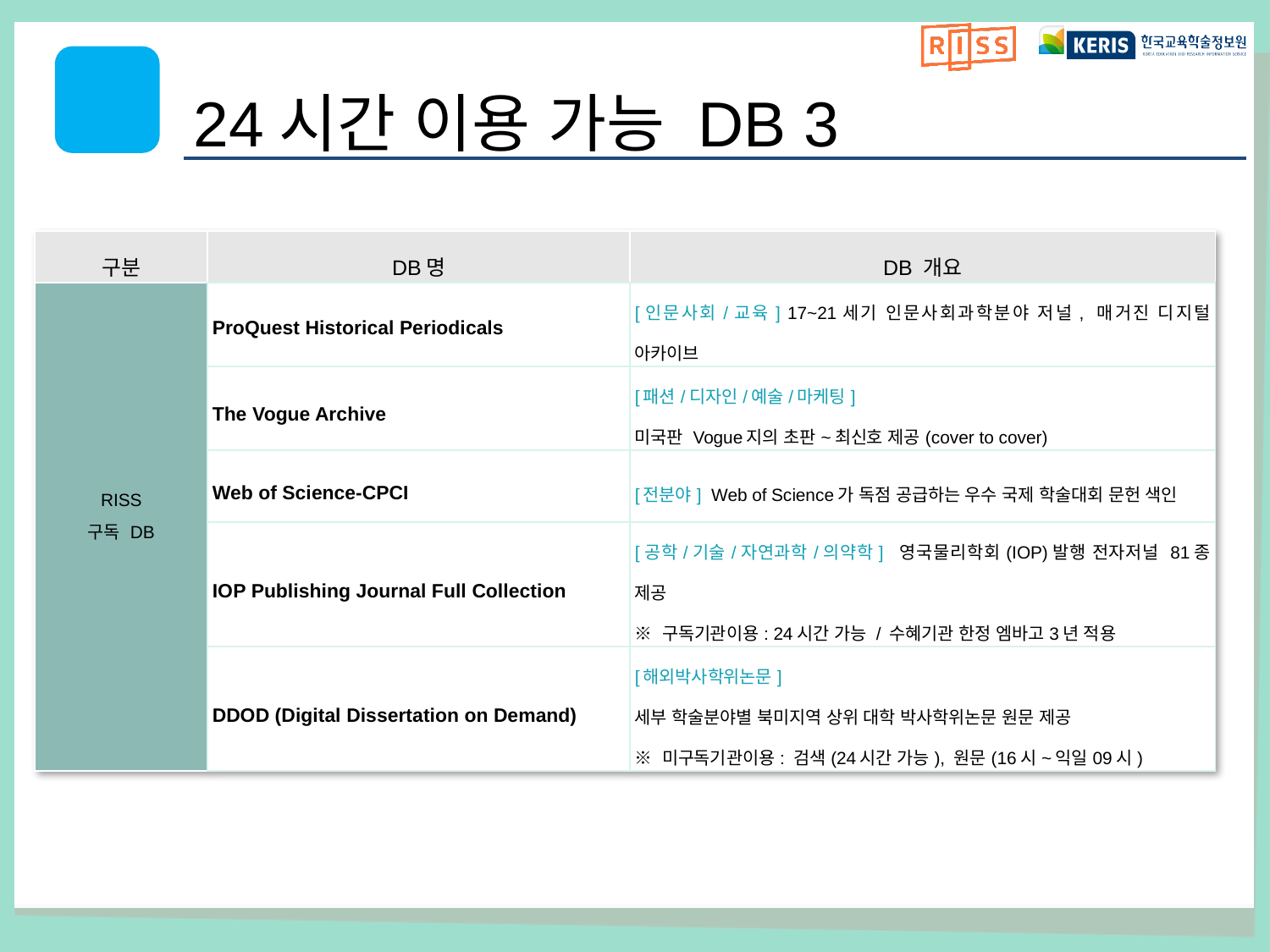

# 24시간 이용 가능 DB 3
| 구분 | DB명 | DB 개요 |
| --- | --- | --- |
| RISS 구독 DB | ProQuest Historical Periodicals | [인문사회/교육] 17~21세기 인문사회과학분야 저널, 매거진 디지털 아카이브 |
|  | The Vogue Archive | [패션/디자인/예술/마케팅] 미국판 Vogue지의 초판~최신호 제공(cover to cover) |
|  | Web of Science-CPCI | [전분야] Web of Science가 독점 공급하는 우수 국제 학술대회 문헌 색인 |
|  | IOP Publishing Journal Full Collection | [공학/기술/자연과학/의약학] 영국물리학회(IOP)발행 전자저널 81종 제공 ※ 구독기관이용: 24시간 가능 / 수혜기관 한정 엠바고3년 적용 |
|  | DDOD (Digital Dissertation on Demand) | [해외박사학위논문] 세부 학술분야별 북미지역 상위 대학 박사학위논문 원문 제공 ※ 미구독기관이용: 검색(24시간 가능), 원문(16시~익일09시) |